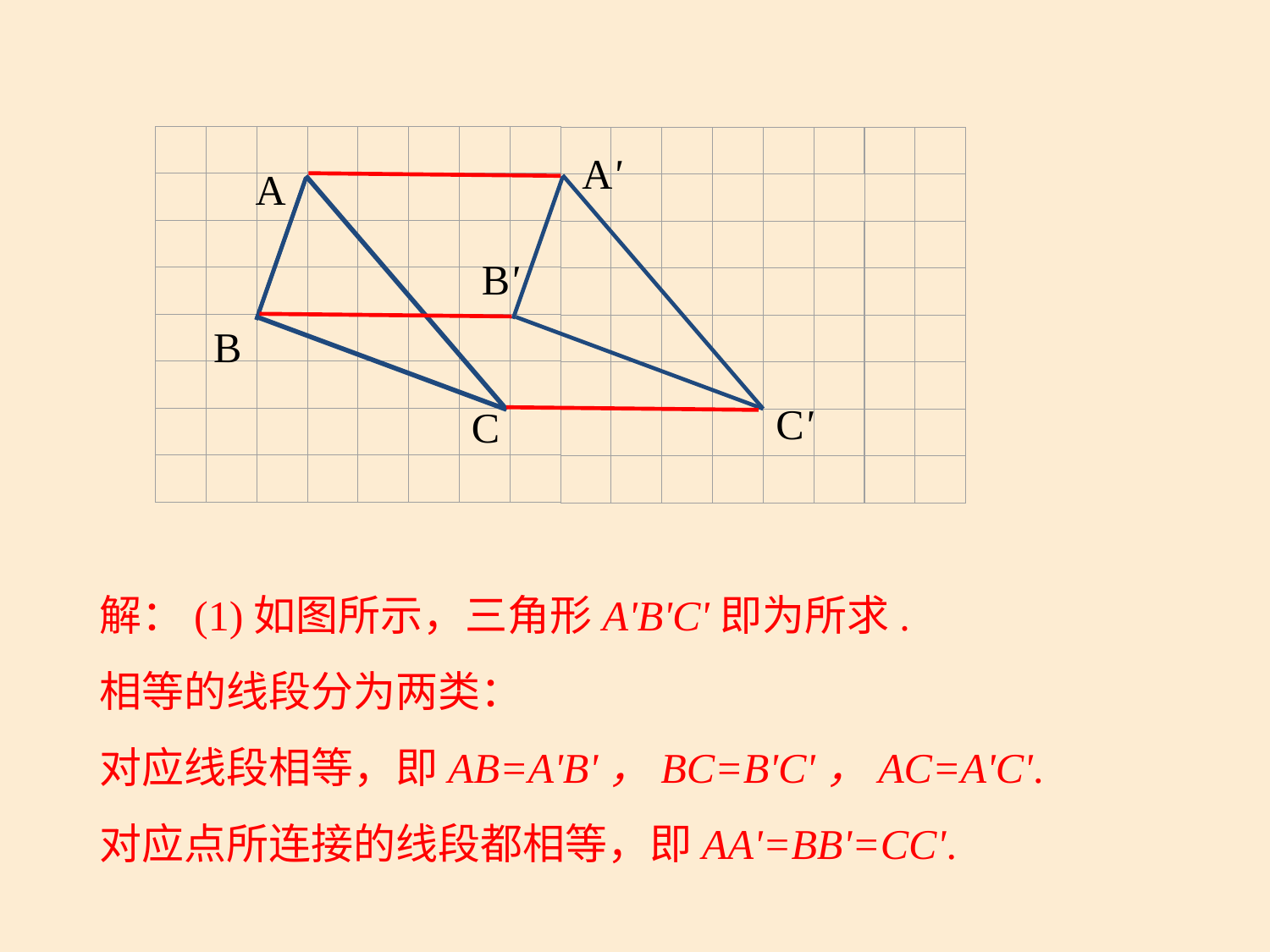

A'
A
B'
B
C'
C
解：(1)如图所示，三角形A'B'C'即为所求.
相等的线段分为两类：
对应线段相等，即AB=A'B'，BC=B'C'，AC=A'C'.
对应点所连接的线段都相等，即AA'=BB'=CC'.